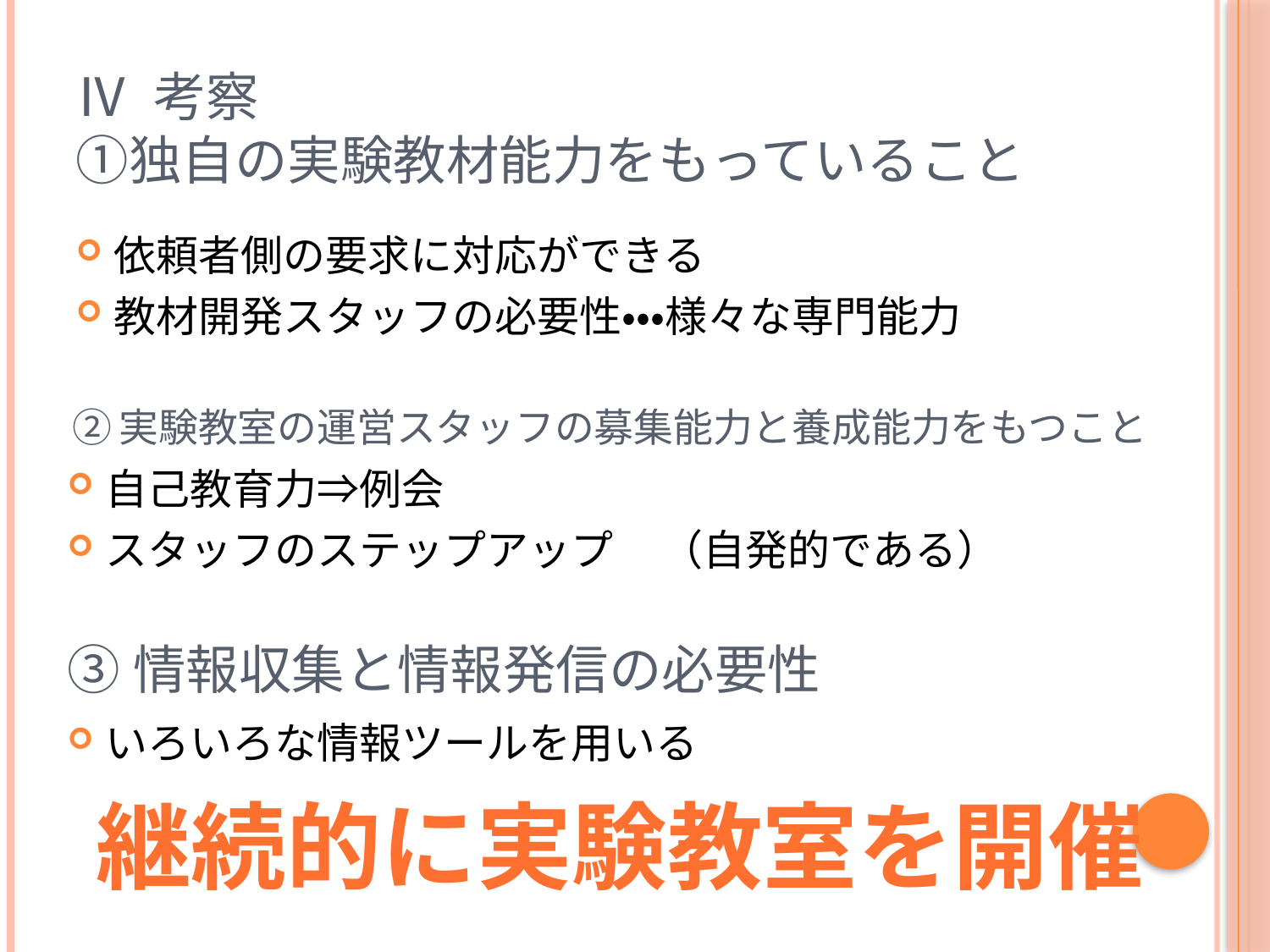

# Ⅳ 考察 ①独自の実験教材能力をもっていること
依頼者側の要求に対応ができる
教材開発スタッフの必要性・・・様々な専門能力
②実験教室の運営スタッフの募集能力と養成能力をもつこと
自己教育力⇒例会
スタッフのステップアップ     （自発的である）
③情報収集と情報発信の必要性
いろいろな情報ツールを用いる
継続的に実験教室を開催